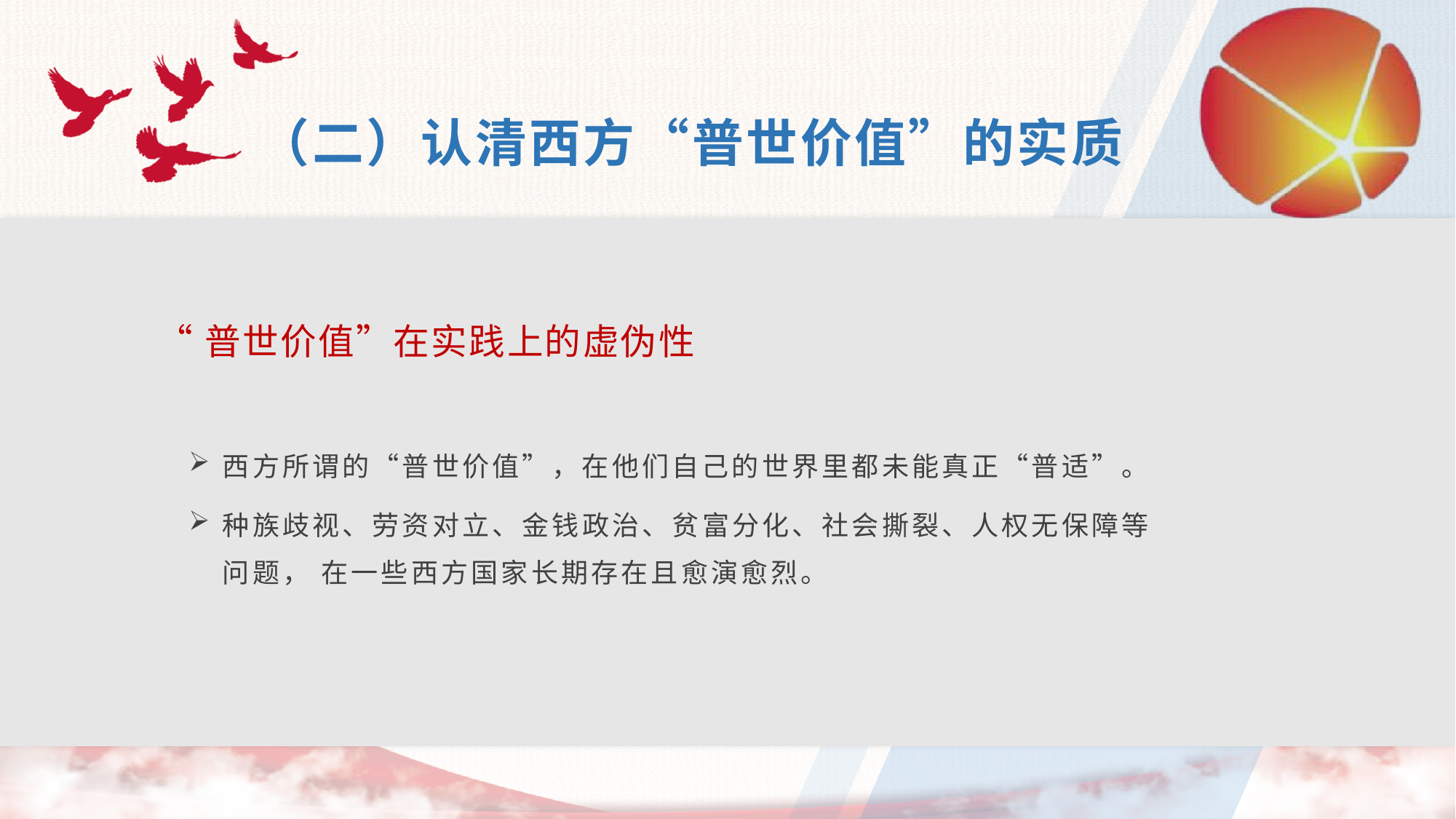

（二）认清西方“普世价值”的实质

 “普世价值”在实践上的虚伪性

西方所谓的“普世价值”，在他们自己的世界里都未能真正“普适”。
种族歧视、劳资对立、金钱政治、贫富分化、社会撕裂、人权无保障等问题， 在一些西方国家长期存在且愈演愈烈。